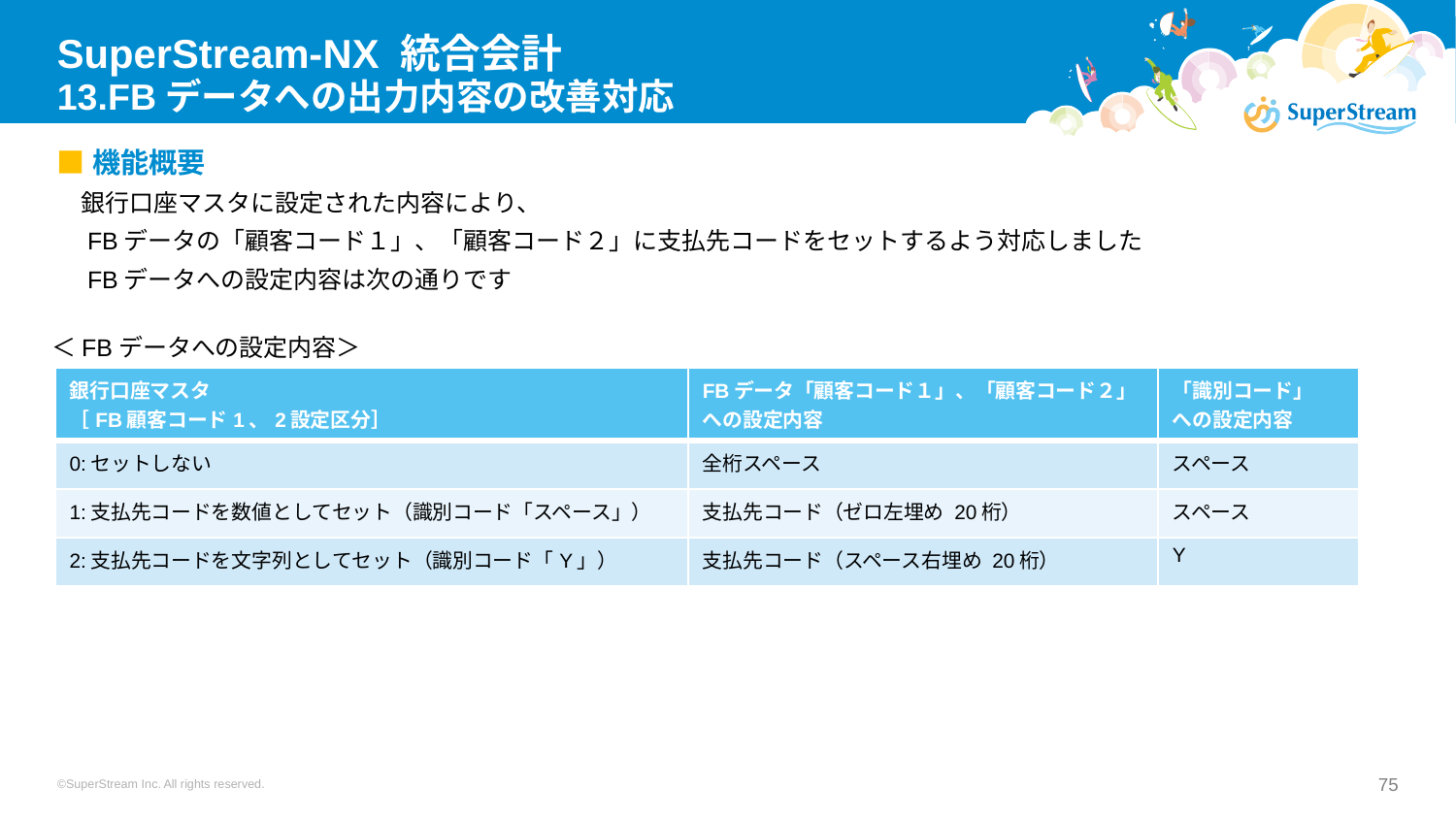

# SuperStream-NX 統合会計 13.FBデータへの出力内容の改善対応
■機能概要
　銀行口座マスタに設定された内容により、
　FBデータの「顧客コード１」、「顧客コード２」に支払先コードをセットするよう対応しました
　FBデータへの設定内容は次の通りです

＜FBデータへの設定内容＞

| 銀行口座マスタ ［FB顧客コード1、2設定区分］ | FBデータ「顧客コード１」、「顧客コード２」への設定内容 | 「識別コード」 への設定内容 |
| --- | --- | --- |
| 0:セットしない | 全桁スペース | スペース |
| 1:支払先コードを数値としてセット（識別コード「スペース」） | 支払先コード（ゼロ左埋め 20桁） | スペース |
| 2:支払先コードを文字列としてセット（識別コード「Y」） | 支払先コード（スペース右埋め 20桁） | Y |
©SuperStream Inc. All rights reserved.
75